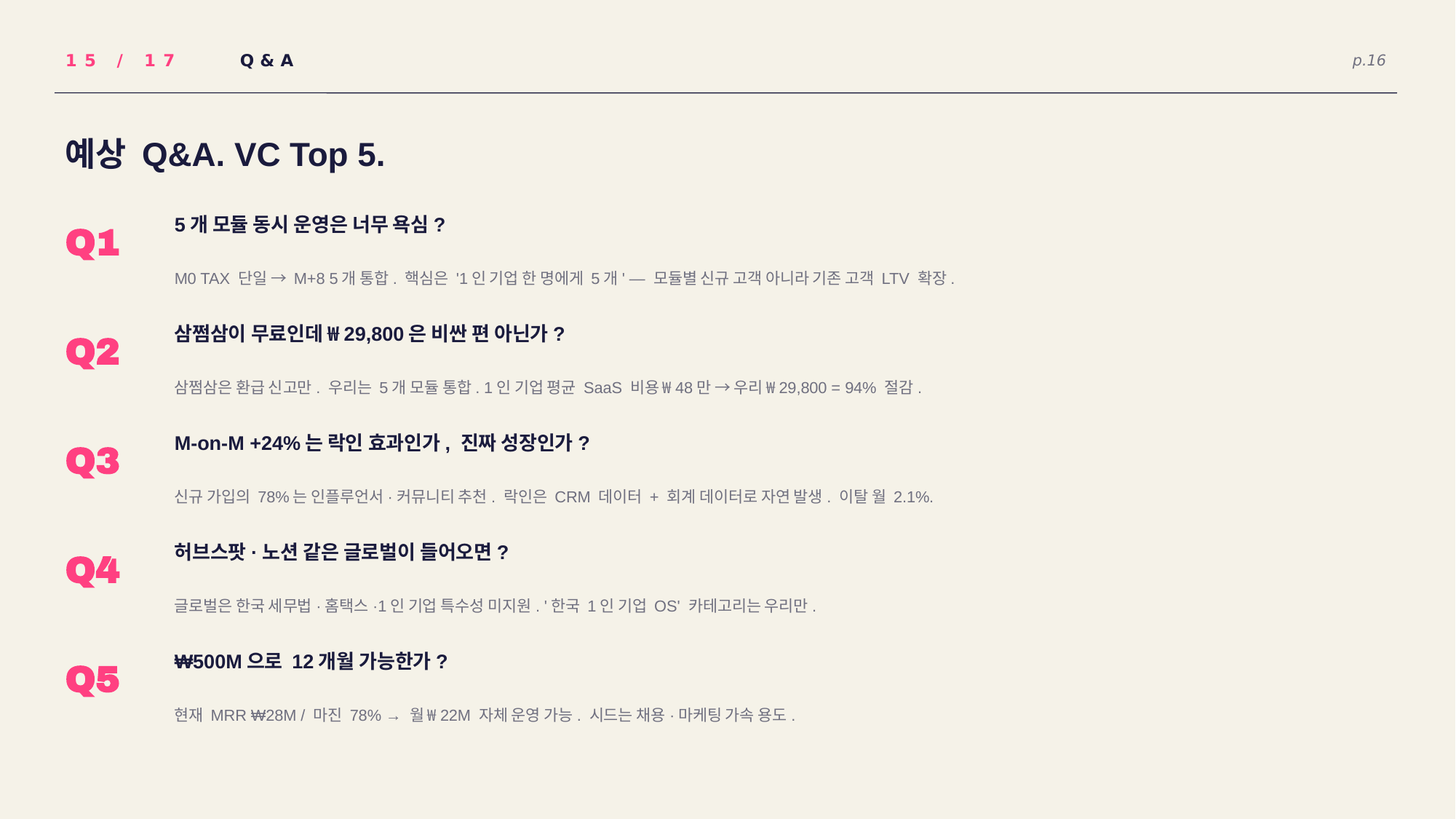

15 / 17
Q&A
p.16

예상 Q&A. VC Top 5.
Q1
5개 모듈 동시 운영은 너무 욕심?
M0 TAX 단일 → M+8 5개 통합. 핵심은 '1인 기업 한 명에게 5개' — 모듈별 신규 고객 아니라 기존 고객 LTV 확장.
Q2
삼쩜삼이 무료인데 ₩29,800은 비싼 편 아닌가?
삼쩜삼은 환급 신고만. 우리는 5개 모듈 통합. 1인 기업 평균 SaaS 비용 ₩48만 → 우리 ₩29,800 = 94% 절감.
Q3
M-on-M +24%는 락인 효과인가, 진짜 성장인가?
신규 가입의 78%는 인플루언서·커뮤니티 추천. 락인은 CRM 데이터 + 회계 데이터로 자연 발생. 이탈 월 2.1%.
Q4
허브스팟·노션 같은 글로벌이 들어오면?
글로벌은 한국 세무법·홈택스·1인 기업 특수성 미지원. '한국 1인 기업 OS' 카테고리는 우리만.
Q5
₩500M으로 12개월 가능한가?
현재 MRR ₩28M / 마진 78% → 월 ₩22M 자체 운영 가능. 시드는 채용·마케팅 가속 용도.